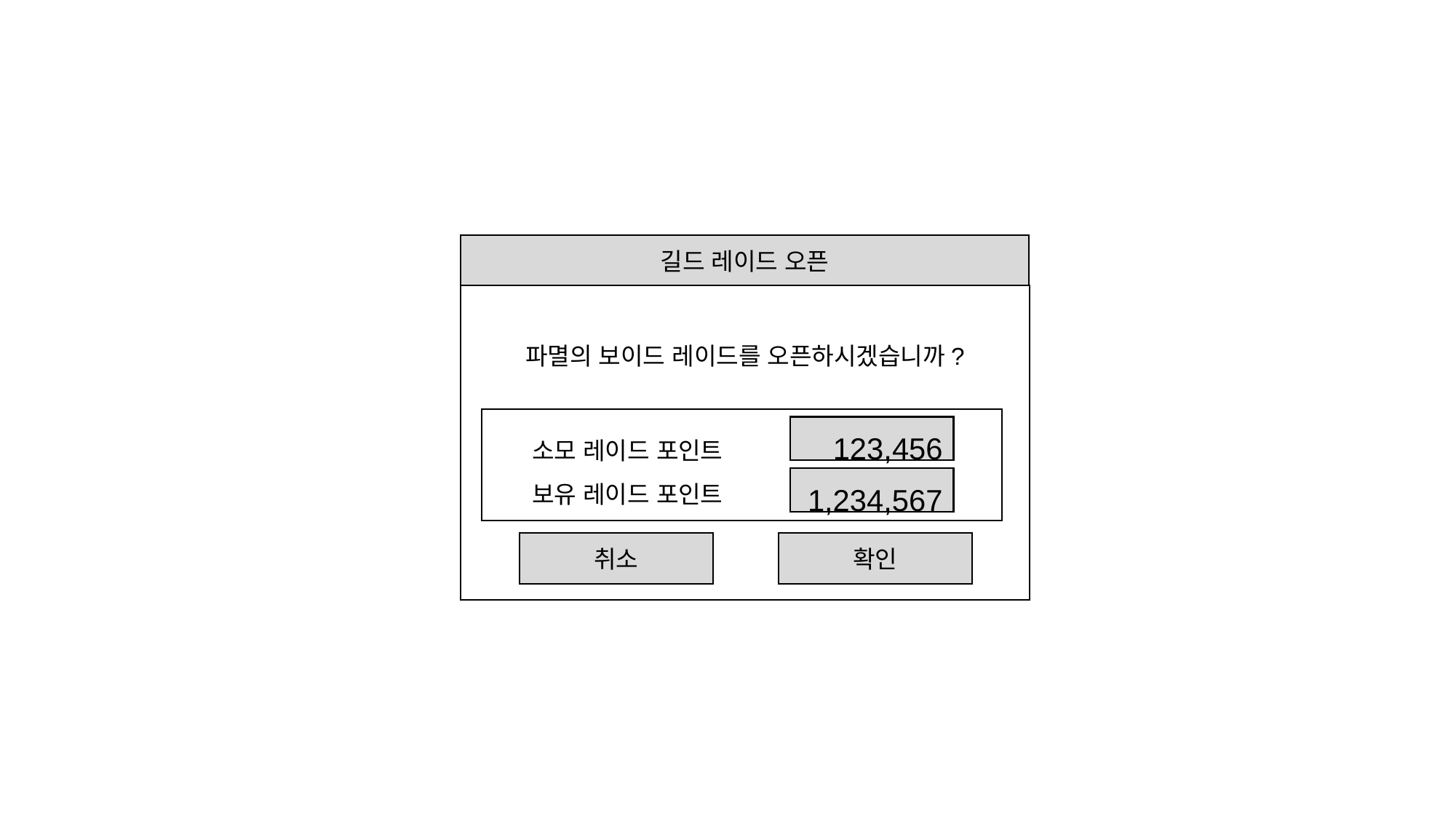

길드 레이드 오픈
파멸의 보이드 레이드를 오픈하시겠습니까?

     소모 레이드 포인트
     보유 레이드 포인트
123,456
1,234,567
취소
확인